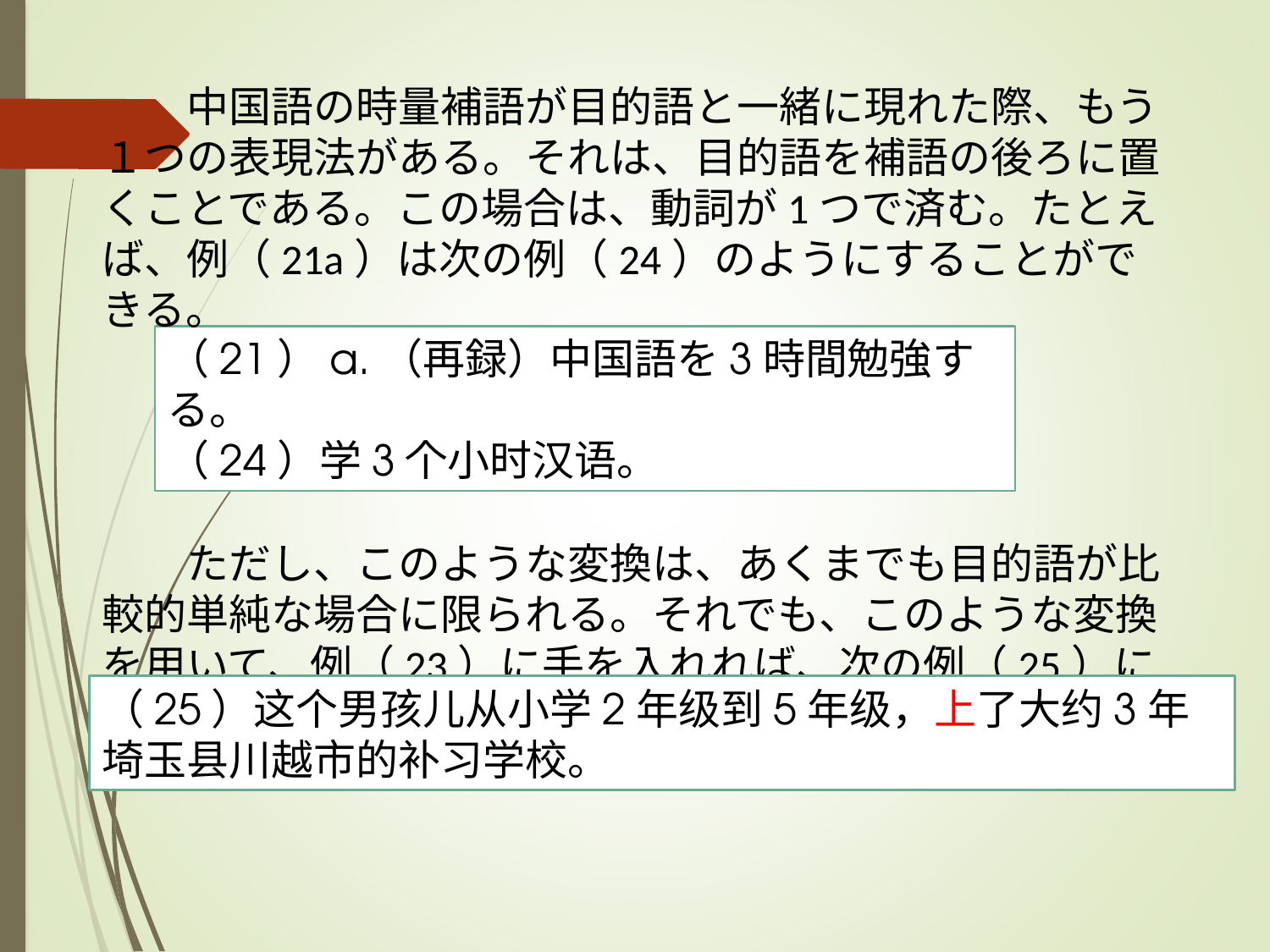

中国語の時量補語が目的語と一緒に現れた際、もう１つの表現法がある。それは、目的語を補語の後ろに置くことである。この場合は、動詞が1つで済む。たとえば、例（21a）は次の例（24）のようにすることができる。

　　ただし、このような変換は、あくまでも目的語が比較的単純な場合に限られる。それでも、このような変換を用いて、例（23）に手を入れれば、次の例（25）に直すことができる。
（21）a.（再録）中国語を3時間勉強する。
（24）学3个小时汉语。
（25）这个男孩儿从小学2年级到5年级，上了大约3年埼玉县川越市的补习学校。